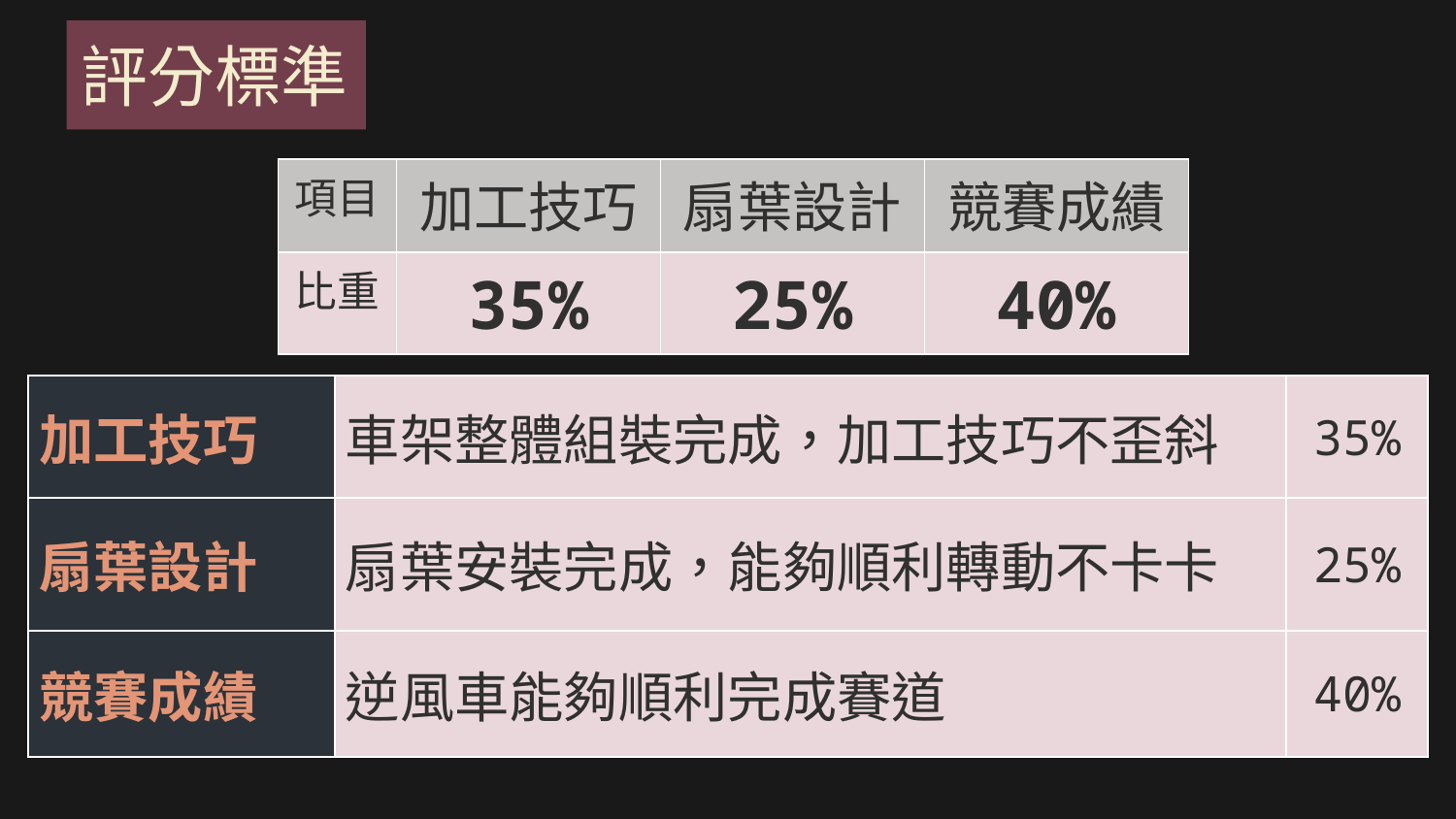

# 評分標準
| 項目 | 加工技巧 | 扇葉設計 | 競賽成績 |
| --- | --- | --- | --- |
| 比重 | 35% | 25% | 40% |
| 加工技巧 | 車架整體組裝完成，加工技巧不歪斜 | 35% |
| --- | --- | --- |
| 扇葉設計 | 扇葉安裝完成，能夠順利轉動不卡卡 | 25% |
| 競賽成績 | 逆風車能夠順利完成賽道 | 40% |